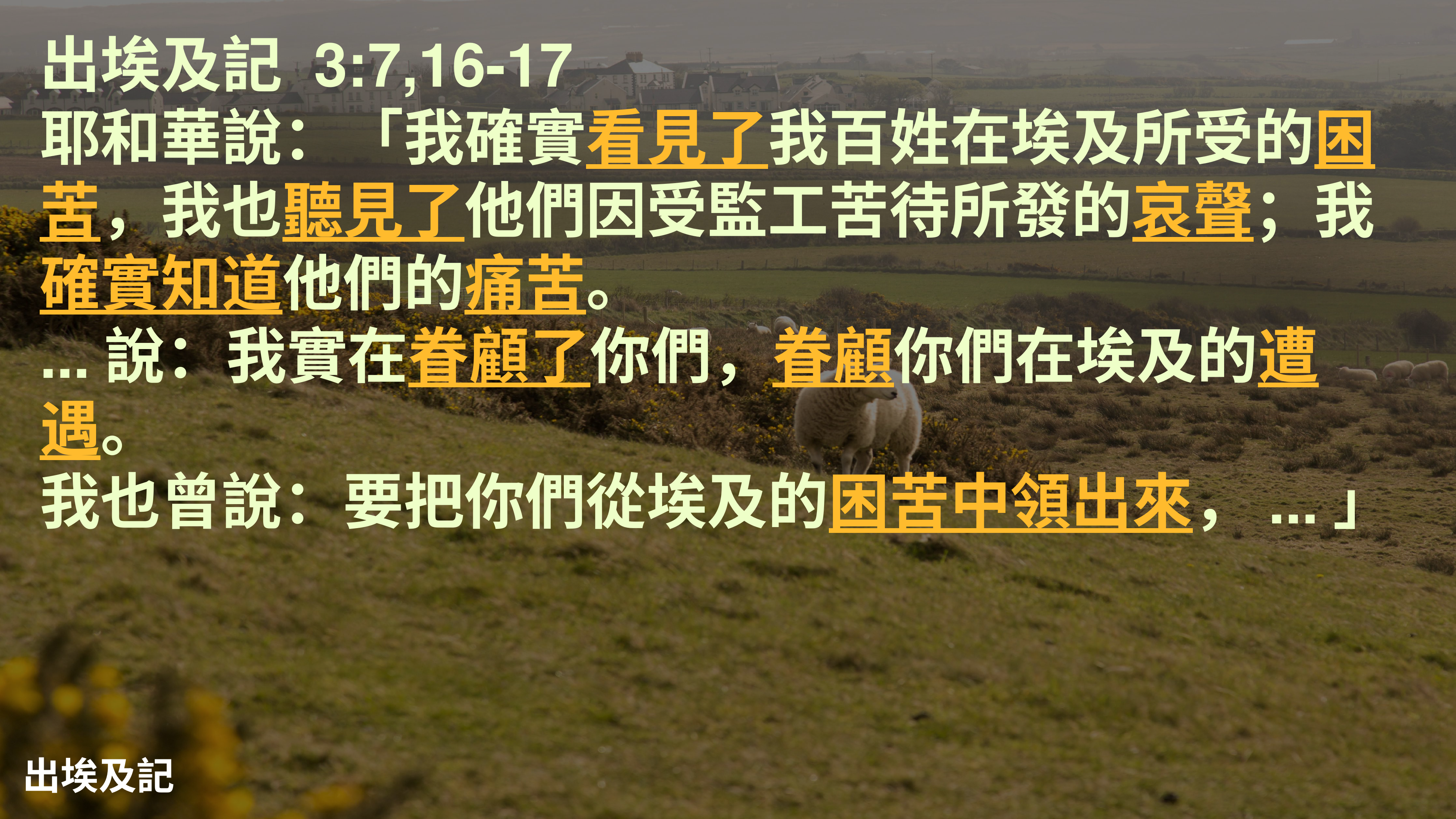

出埃及記 3:7,16-17
耶和華說：「我確實看見了我百姓在埃及所受的困苦，我也聽見了他們因受監工苦待所發的哀聲；我確實知道他們的痛苦。
...說：我實在眷顧了你們，眷顧你們在埃及的遭遇。
我也曾說：要把你們從埃及的困苦中領出來，...」
出埃及記